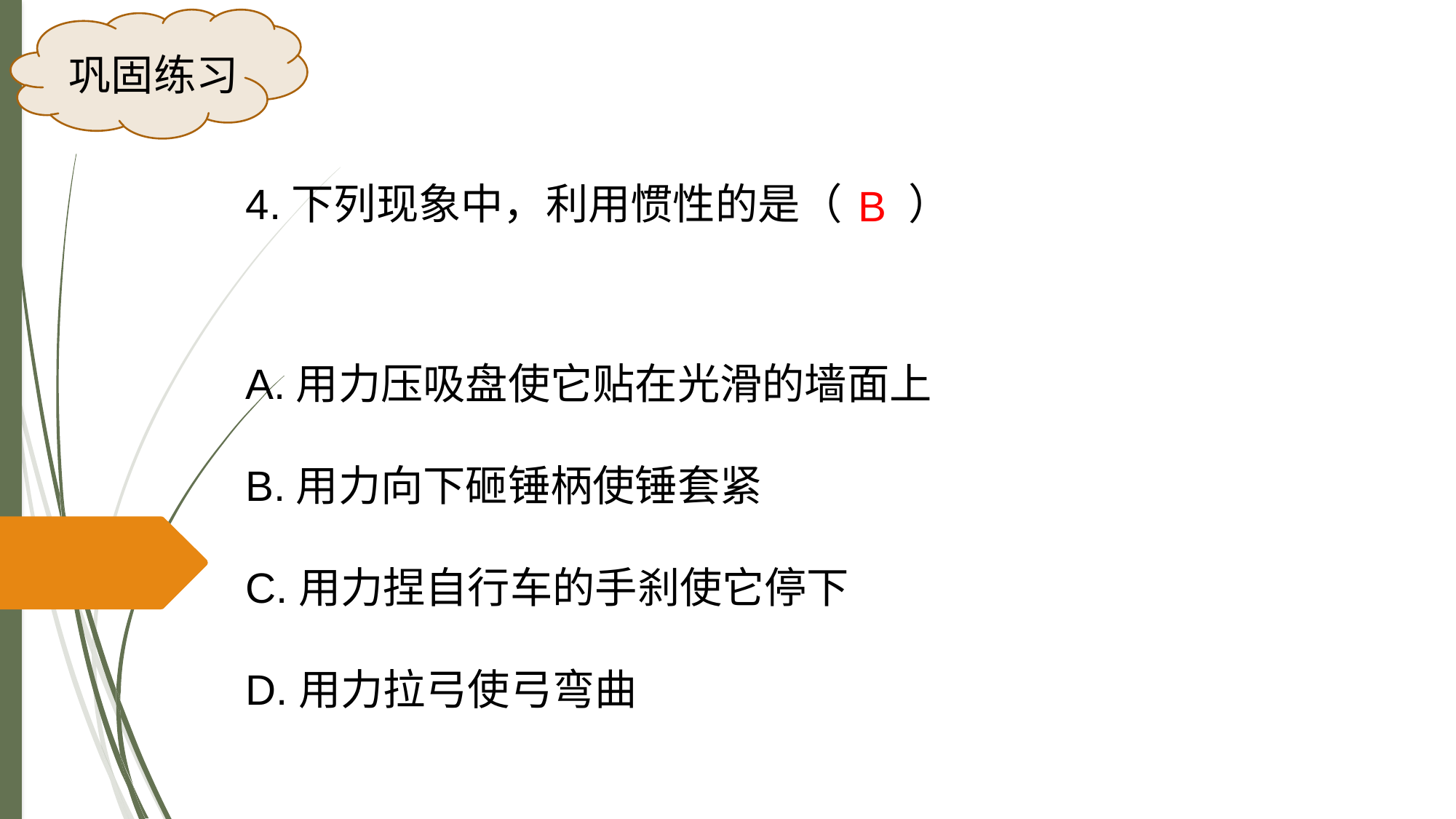

巩固练习
4.下列现象中，利用惯性的是（       ）
B
A.用力压吸盘使它贴在光滑的墙面上
B.用力向下砸锤柄使锤套紧
C.用力捏自行车的手刹使它停下
D.用力拉弓使弓弯曲